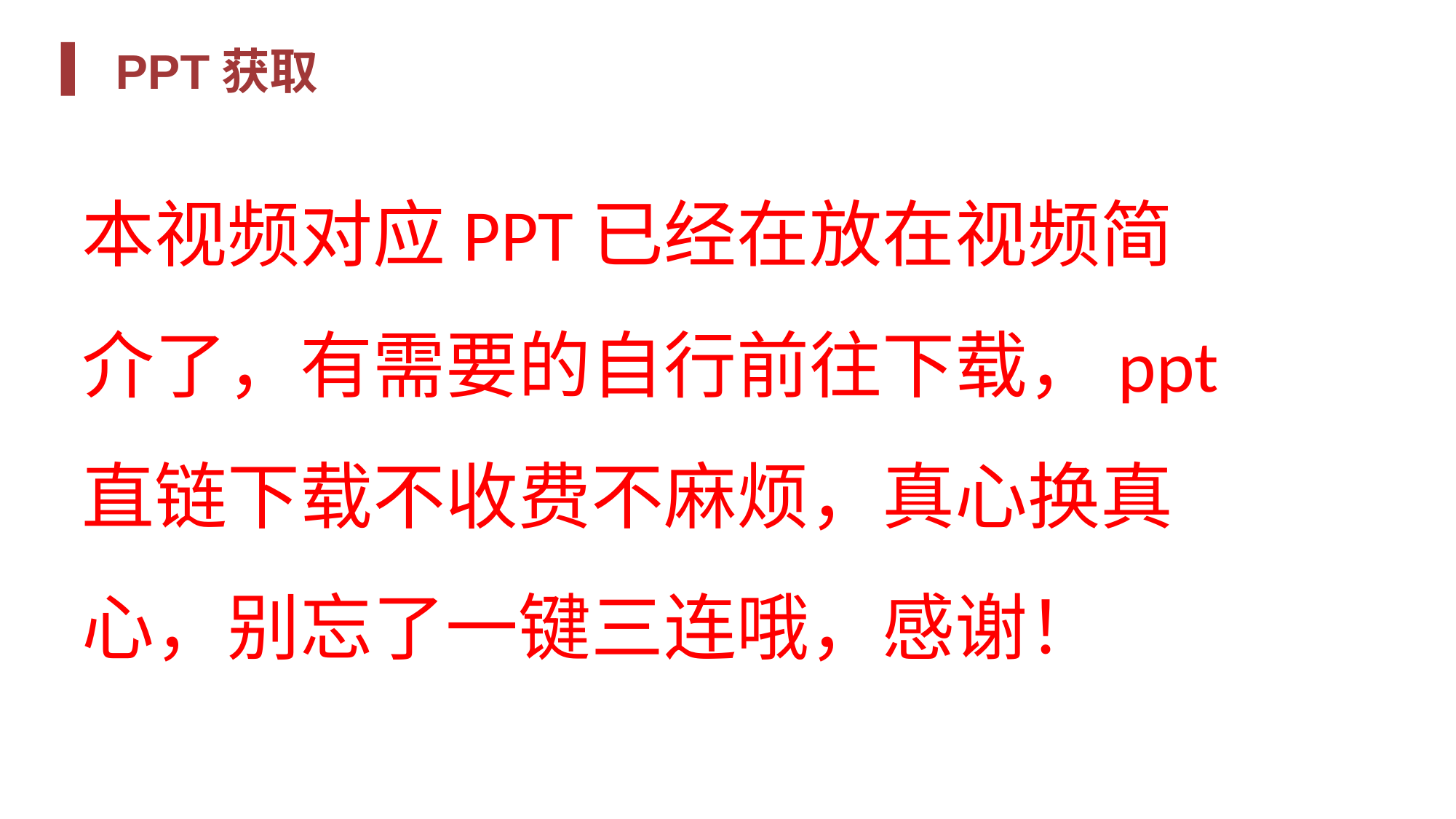

PPT获取
本视频对应PPT已经在放在视频简介了，有需要的自行前往下载，ppt直链下载不收费不麻烦，真心换真心，别忘了一键三连哦，感谢！